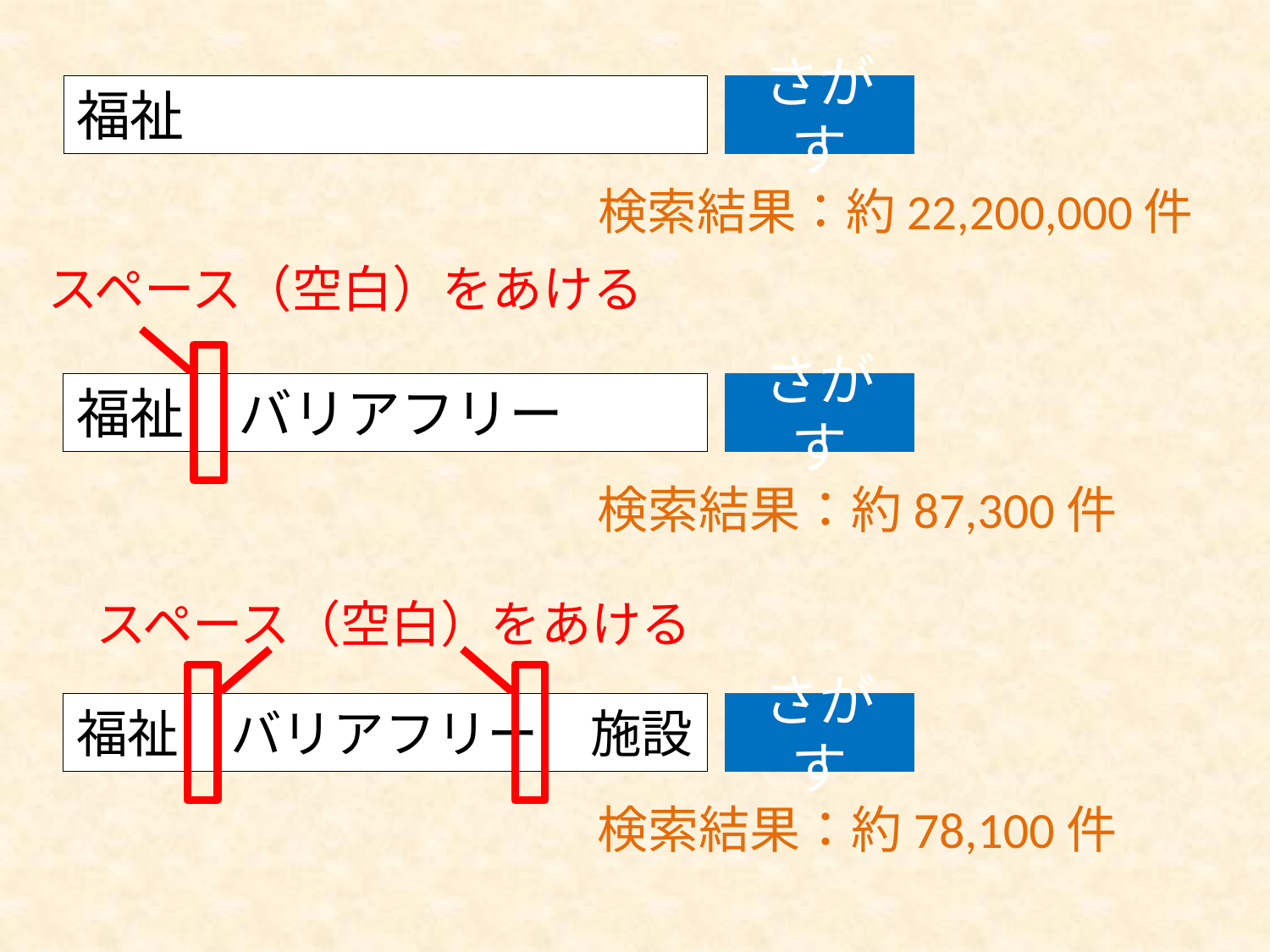

# 福祉
さがす
検索結果：約22,200,000件
スペース（空白）をあける

福祉　バリアフリー
さがす
検索結果：約87,300件
スペース（空白）をあける

福祉　バリアフリー　施設
さがす
検索結果：約78,100件